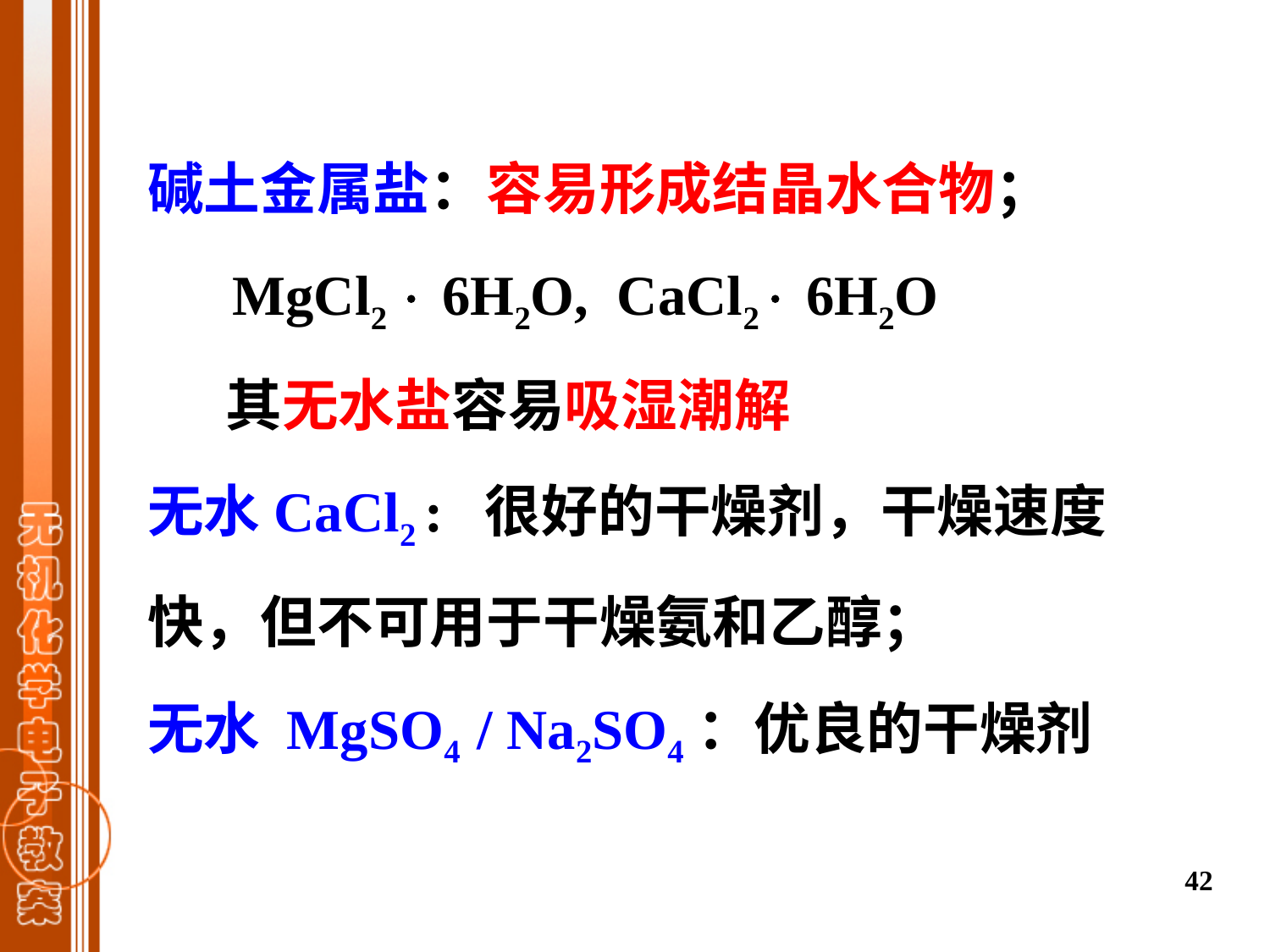

碱土金属盐：容易形成结晶水合物；
      MgCl2 ⋅ 6H2O,  CaCl2⋅ 6H2O
     其无水盐容易吸湿潮解
无水CaCl2 :  很好的干燥剂，干燥速度快，但不可用于干燥氨和乙醇；
无水 MgSO4  / Na2SO4：优良的干燥剂
42